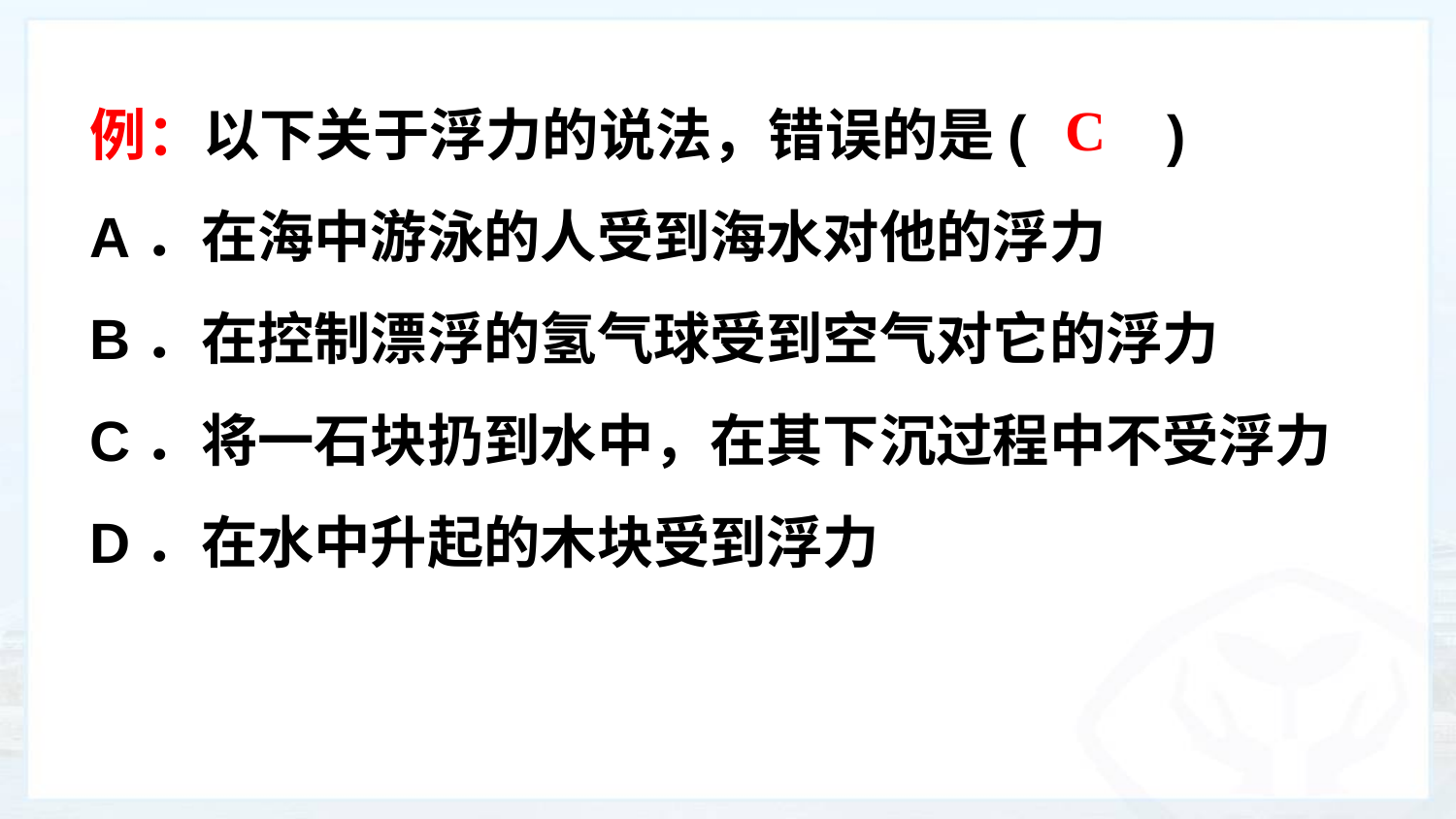

例：以下关于浮力的说法，错误的是(　　)
A．在海中游泳的人受到海水对他的浮力
B．在控制漂浮的氢气球受到空气对它的浮力
C．将一石块扔到水中，在其下沉过程中不受浮力
D．在水中升起的木块受到浮力
C